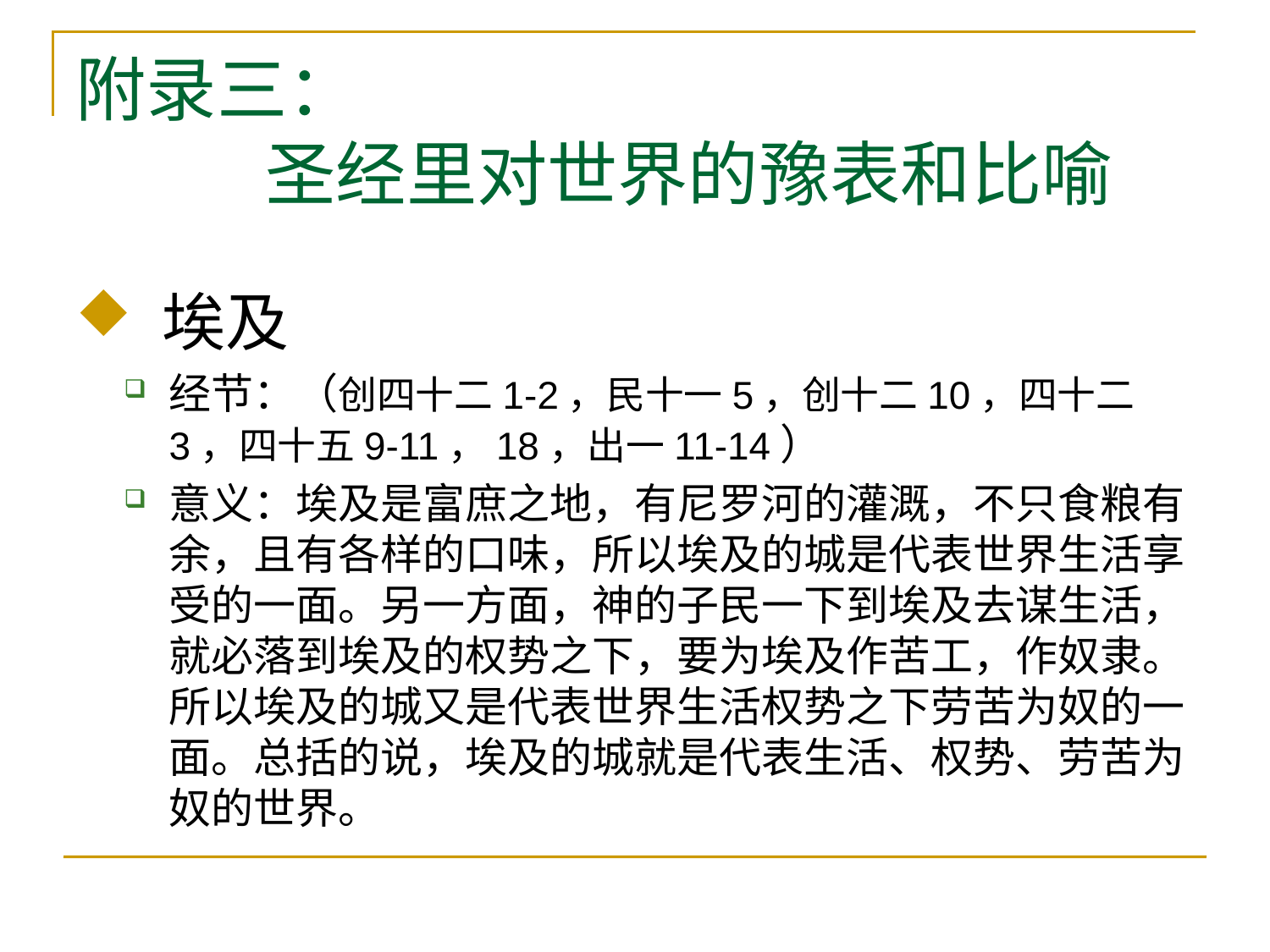

# 附录三： 圣经里对世界的豫表和比喻
 埃及
经节：（创四十二1-2，民十一5，创十二10，四十二3，四十五9-11，18，出一11-14）
意义：埃及是富庶之地，有尼罗河的灌溉，不只食粮有余，且有各样的口味，所以埃及的城是代表世界生活享受的一面。另一方面，神的子民一下到埃及去谋生活，就必落到埃及的权势之下，要为埃及作苦工，作奴隶。所以埃及的城又是代表世界生活权势之下劳苦为奴的一面。总括的说，埃及的城就是代表生活、权势、劳苦为奴的世界。